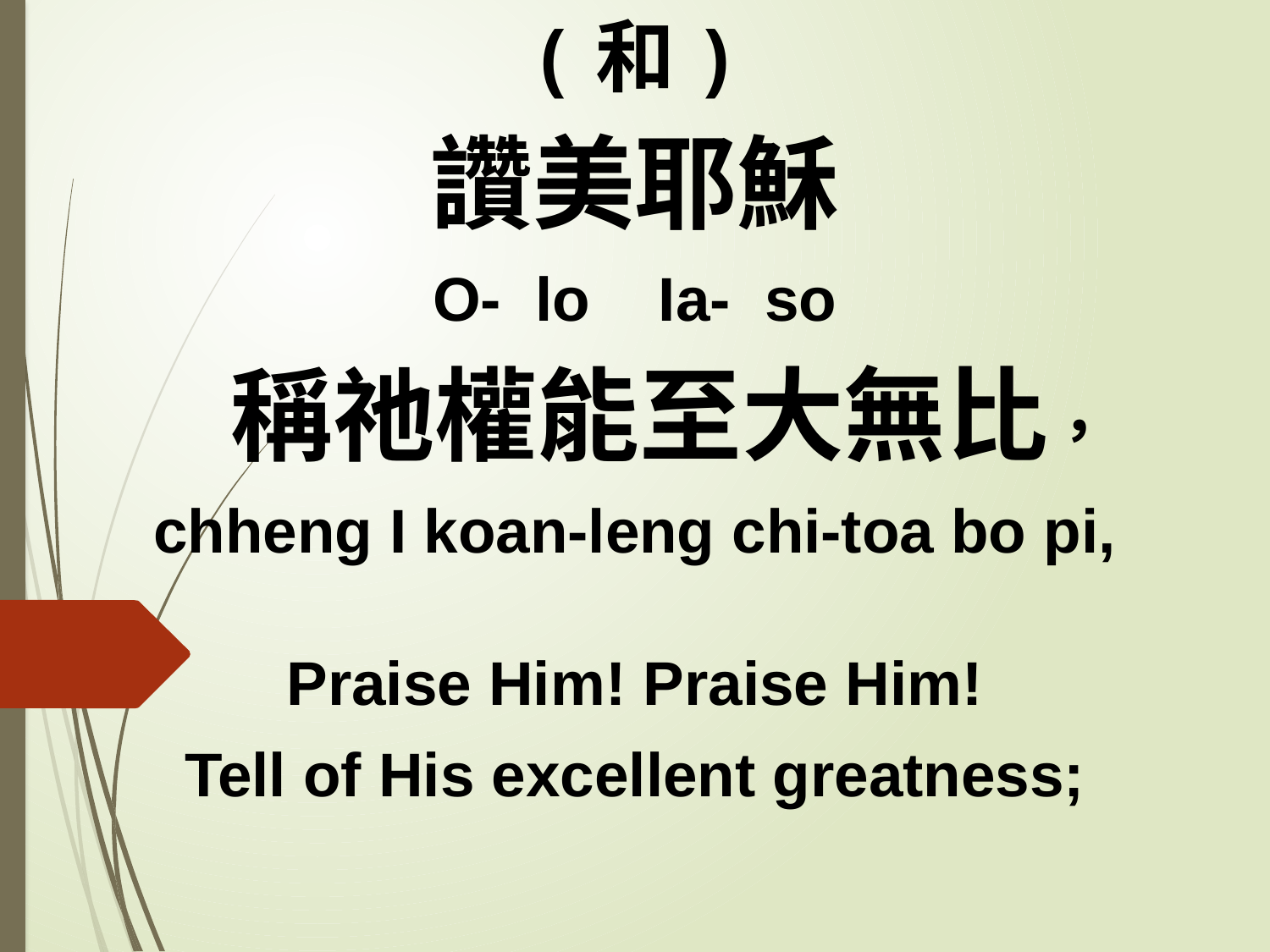

(和)
讚美耶穌
O-  lo    Ia-  so
  稱祂權能至大無比，
chheng I koan-leng chi-toa bo pi,

Praise Him! Praise Him!
Tell of His excellent greatness;